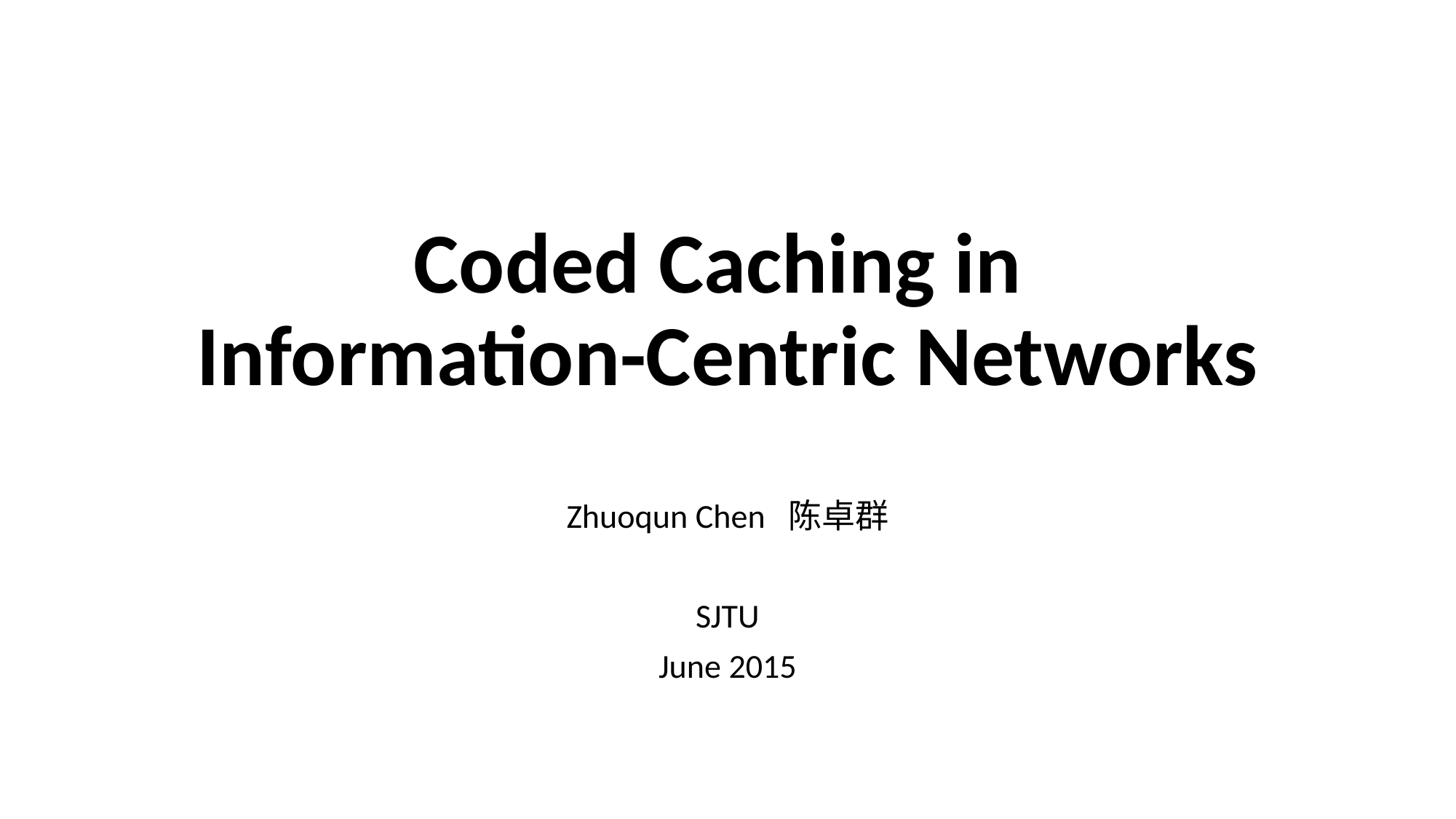

# Coded Caching in Information-Centric Networks
Zhuoqun Chen  陈卓群

SJTU
June 2015